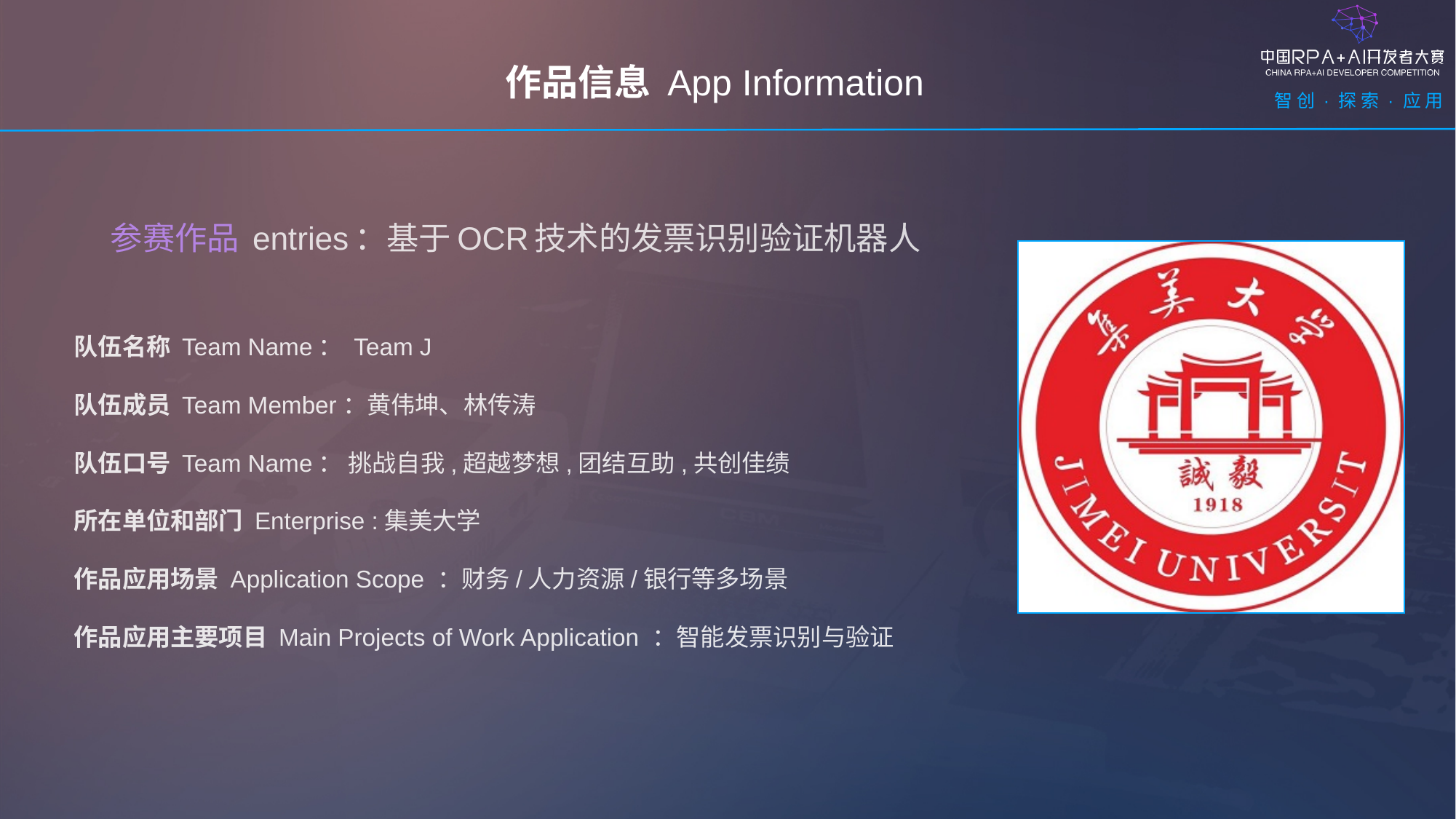

作品信息 App Information
参赛作品 entries：基于OCR技术的发票识别验证机器人

队伍名称 Team Name： Team J
队伍成员 Team Member：黄伟坤、林传涛
队伍口号 Team Name： 挑战自我,超越梦想,团结互助,共创佳绩
所在单位和部门 Enterprise :集美大学
作品应用场景 Application Scope ：财务/人力资源/银行等多场景
作品应用主要项目 Main Projects of Work Application ：智能发票识别与验证